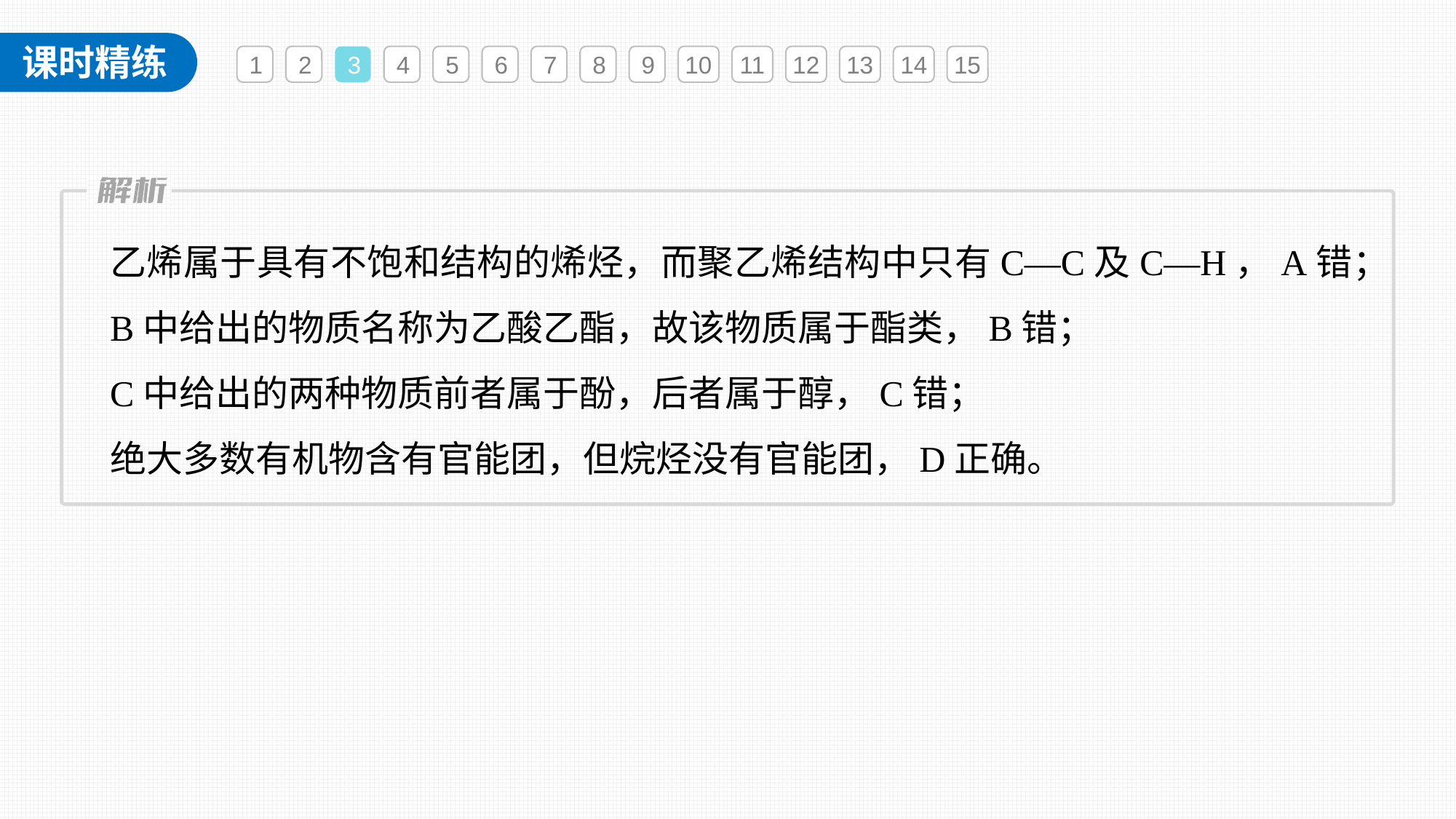

1
2
3
4
5
6
7
8
9
10
11
12
13
14
15

乙烯属于具有不饱和结构的烯烃，而聚乙烯结构中只有C—C及C—H，A错；
B中给出的物质名称为乙酸乙酯，故该物质属于酯类，B错；
C中给出的两种物质前者属于酚，后者属于醇，C错；
绝大多数有机物含有官能团，但烷烃没有官能团，D正确。